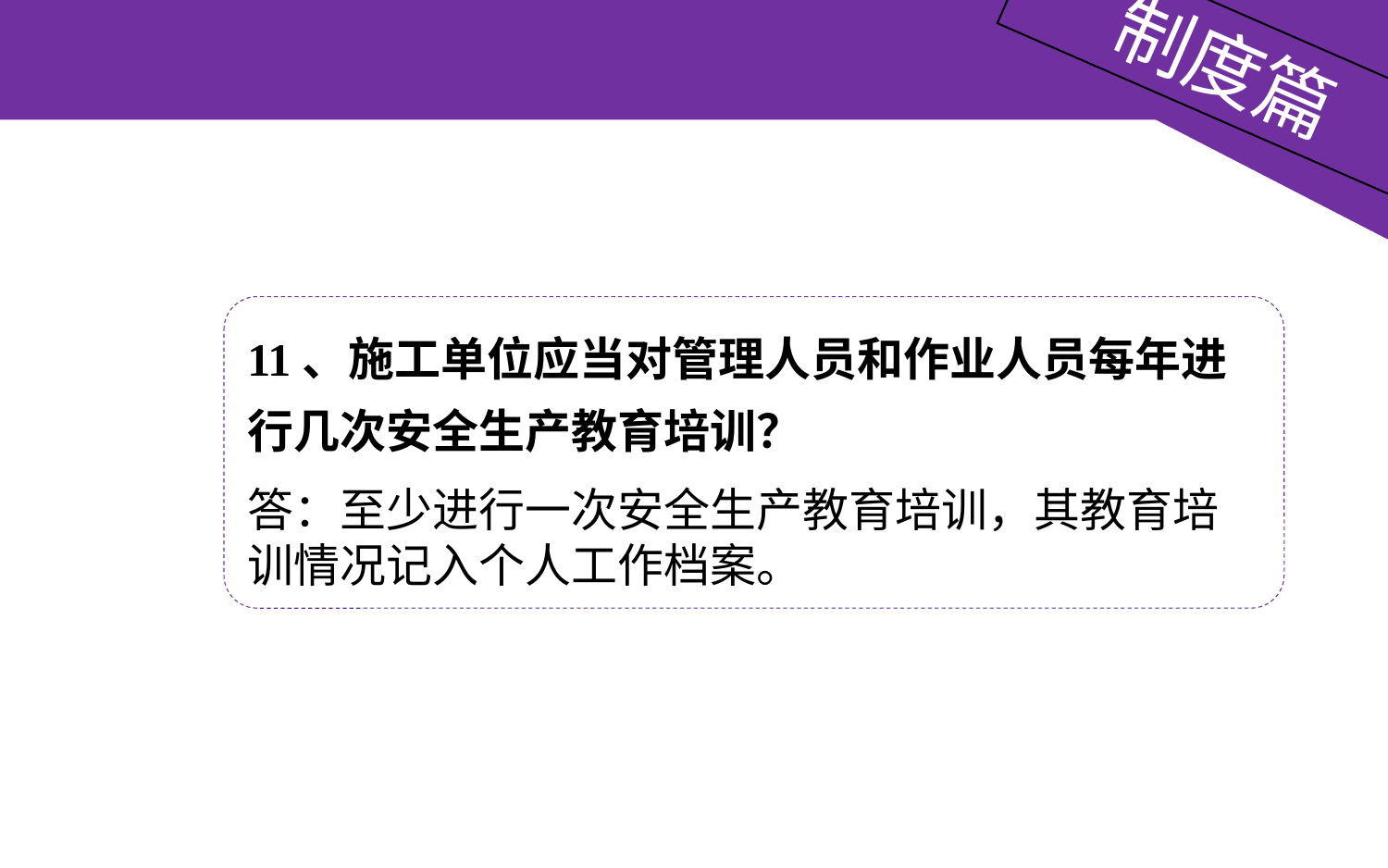

制度篇
11、施工单位应当对管理人员和作业人员每年进行几次安全生产教育培训？
答：至少进行一次安全生产教育培训，其教育培训情况记入个人工作档案。

消防安全知识竞赛